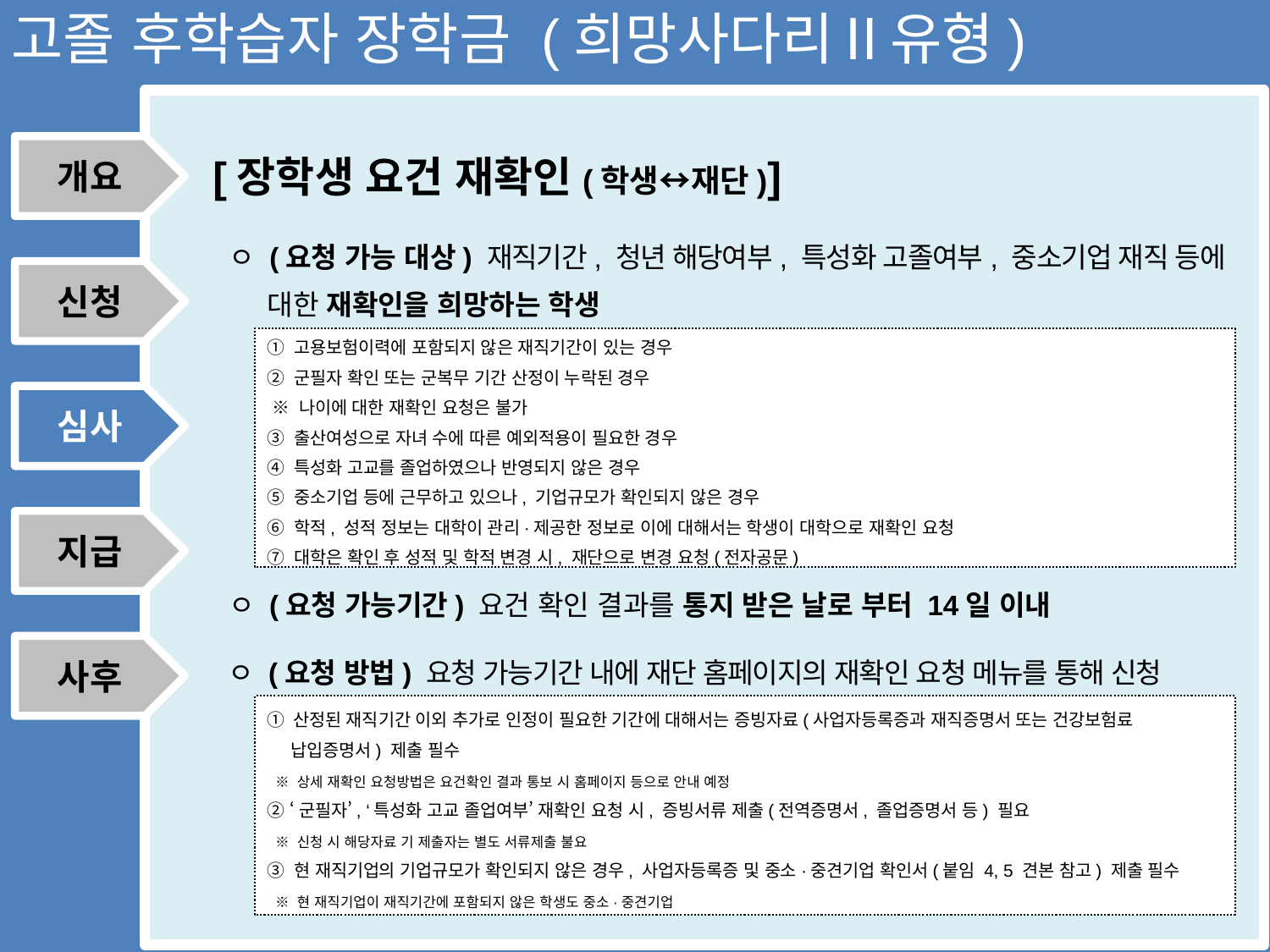

고졸 후학습자 장학금 (희망사다리Ⅱ유형)

개요
[장학생 요건 재확인(학생↔재단)]
ㅇ (요청 가능 대상) 재직기간, 청년 해당여부, 특성화 고졸여부, 중소기업 재직 등에
    대한 재확인을 희망하는 학생
신청
① 고용보험이력에 포함되지 않은 재직기간이 있는 경우
② 군필자 확인 또는 군복무 기간 산정이 누락된 경우
 ※ 나이에 대한 재확인 요청은 불가
③ 출산여성으로 자녀 수에 따른 예외적용이 필요한 경우
④ 특성화 고교를 졸업하였으나 반영되지 않은 경우
⑤ 중소기업 등에 근무하고 있으나, 기업규모가 확인되지 않은 경우
⑥ 학적, 성적 정보는 대학이 관리·제공한 정보로 이에 대해서는 학생이 대학으로 재확인 요청
⑦ 대학은 확인 후 성적 및 학적 변경 시, 재단으로 변경 요청(전자공문)
심사
심사
지급
ㅇ (요청 가능기간) 요건 확인 결과를 통지 받은 날로 부터 14일 이내
ㅇ (요청 방법) 요청 가능기간 내에 재단 홈페이지의 재확인 요청 메뉴를 통해 신청
사후
① 산정된 재직기간 이외 추가로 인정이 필요한 기간에 대해서는 증빙자료(사업자등록증과 재직증명서 또는 건강보험료
    납입증명서) 제출 필수
  ※ 상세 재확인 요청방법은 요건확인 결과 통보 시 홈페이지 등으로 안내 예정
② ‘군필자’, ‘특성화 고교 졸업여부’ 재확인 요청 시, 증빙서류 제출(전역증명서, 졸업증명서 등) 필요
  ※ 신청 시 해당자료 기 제출자는 별도 서류제출 불요
③ 현 재직기업의 기업규모가 확인되지 않은 경우, 사업자등록증 및 중소·중견기업 확인서(붙임 4, 5 견본 참고) 제출 필수
  ※ 현 재직기업이 재직기간에 포함되지 않은 학생도 중소·중견기업 확인서 제출